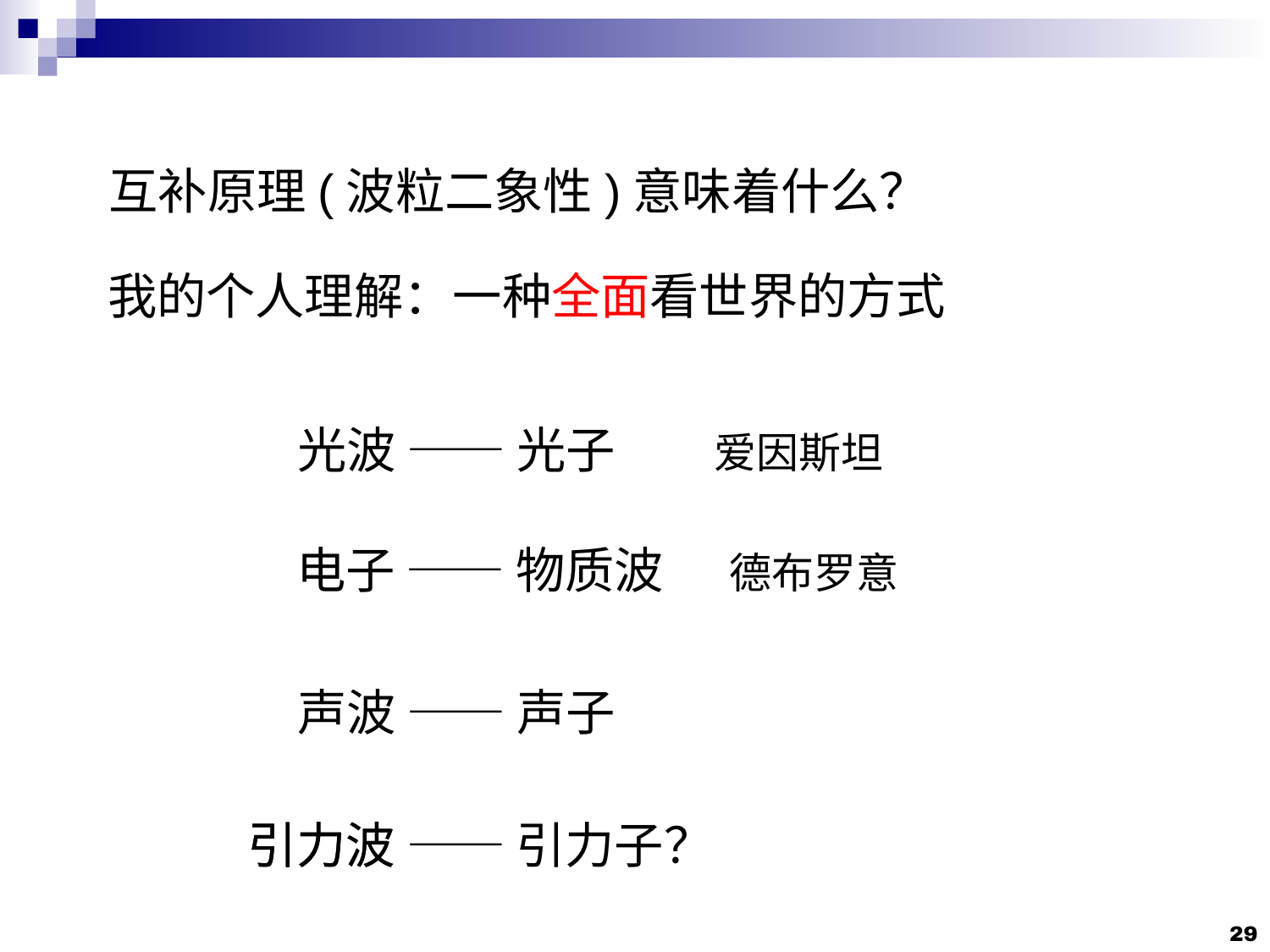

互补原理(波粒二象性)意味着什么？
我的个人理解：一种全面看世界的方式
光波 —— 光子         爱因斯坦
电子 —— 物质波      德布罗意
声波 —— 声子
引力波
引力波 —— 引力子？
29